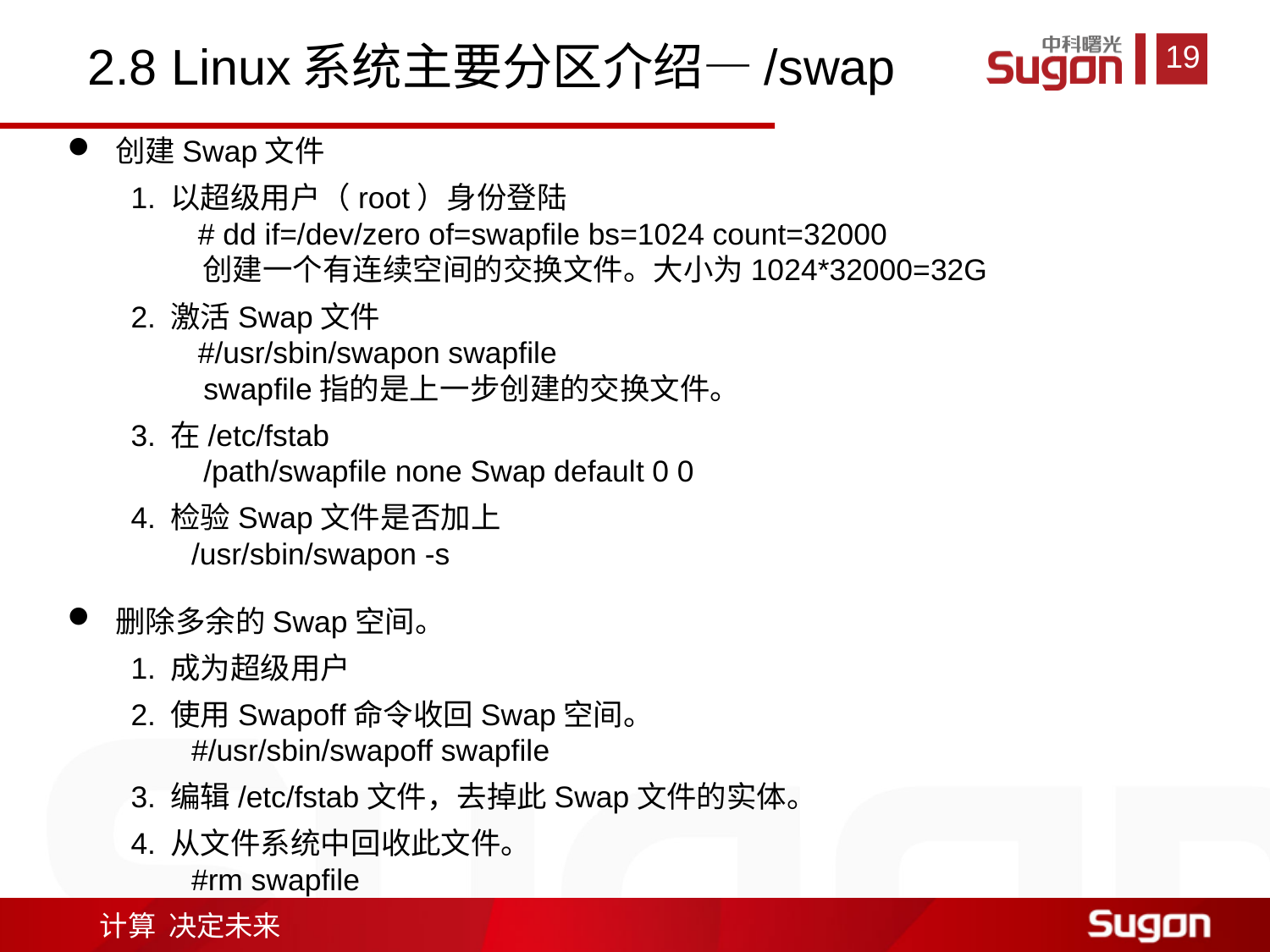

2.8 Linux系统主要分区介绍—/swap
创建Swap文件
以超级用户（root）身份登陆 
   # dd if=/dev/zero of=swapfile bs=1024 count=32000 
   创建一个有连续空间的交换文件。大小为1024*32000=32G
激活Swap文件  
   #/usr/sbin/swapon swapfile
    swapfile指的是上一步创建的交换文件。
在/etc/fstab  
    /path/swapfile none Swap default 0 0
检验Swap文件是否加上  
  /usr/sbin/swapon -s
删除多余的Swap空间。
成为超级用户
使用Swapoff命令收回Swap空间。  
  #/usr/sbin/swapoff swapfile
编辑/etc/fstab文件，去掉此Swap文件的实体。
从文件系统中回收此文件。  
  #rm swapfile